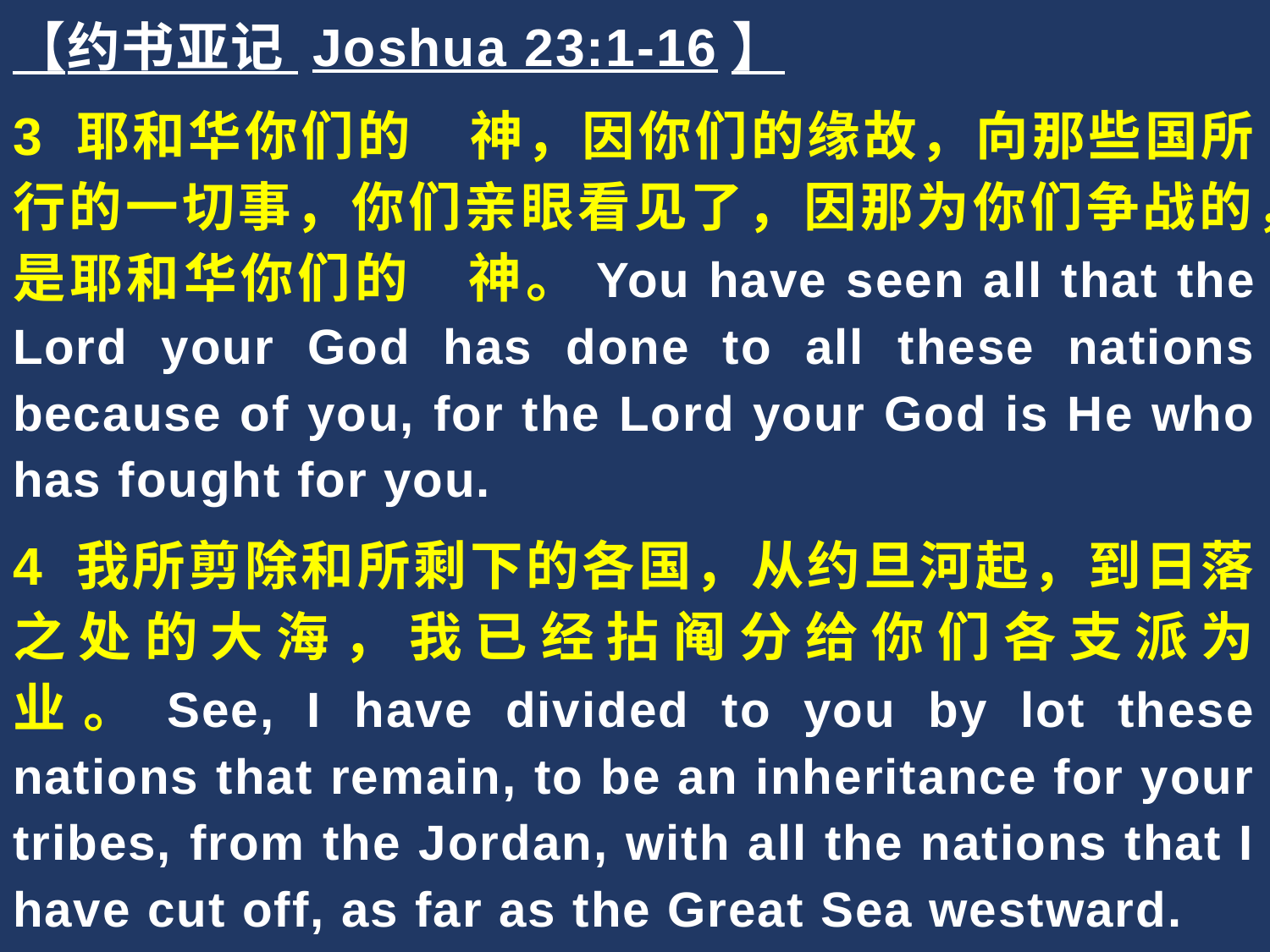

【约书亚记 Joshua 23:1-16】
3 耶和华你们的　神，因你们的缘故，向那些国所行的一切事，你们亲眼看见了，因那为你们争战的，是耶和华你们的　神。You have seen all that the Lord your God has done to all these nations because of you, for the Lord your God is He who has fought for you.
4 我所剪除和所剩下的各国，从约旦河起，到日落之处的大海，我已经拈阄分给你们各支派为业。See, I have divided to you by lot these nations that remain, to be an inheritance for your tribes, from the Jordan, with all the nations that I have cut off, as far as the Great Sea westward.